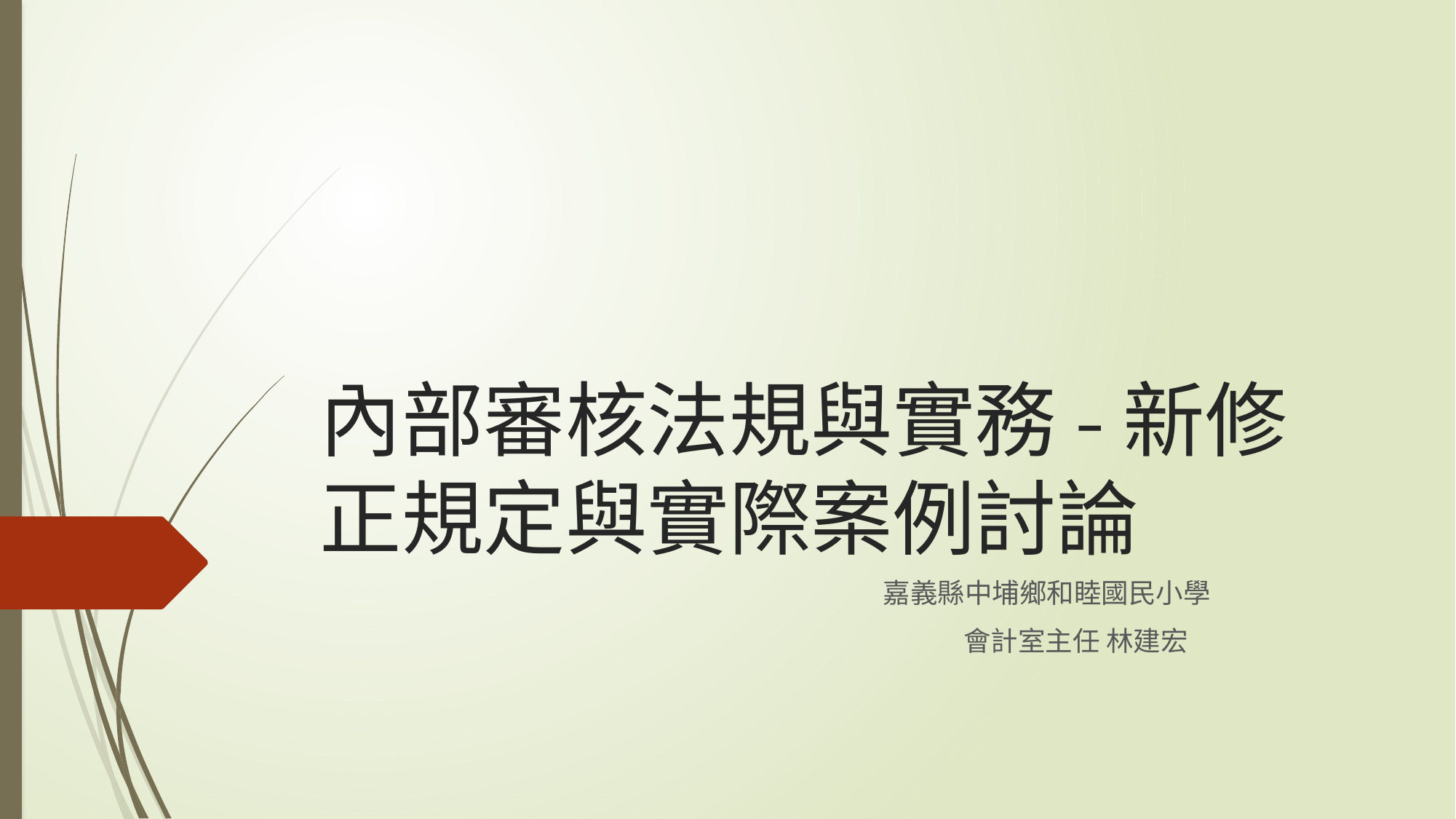

# 內部審核法規與實務-新修正規定與實際案例討論
                                                                                          嘉義縣中埔鄉和睦國民小學
                                                                                                       會計室主任 林建宏